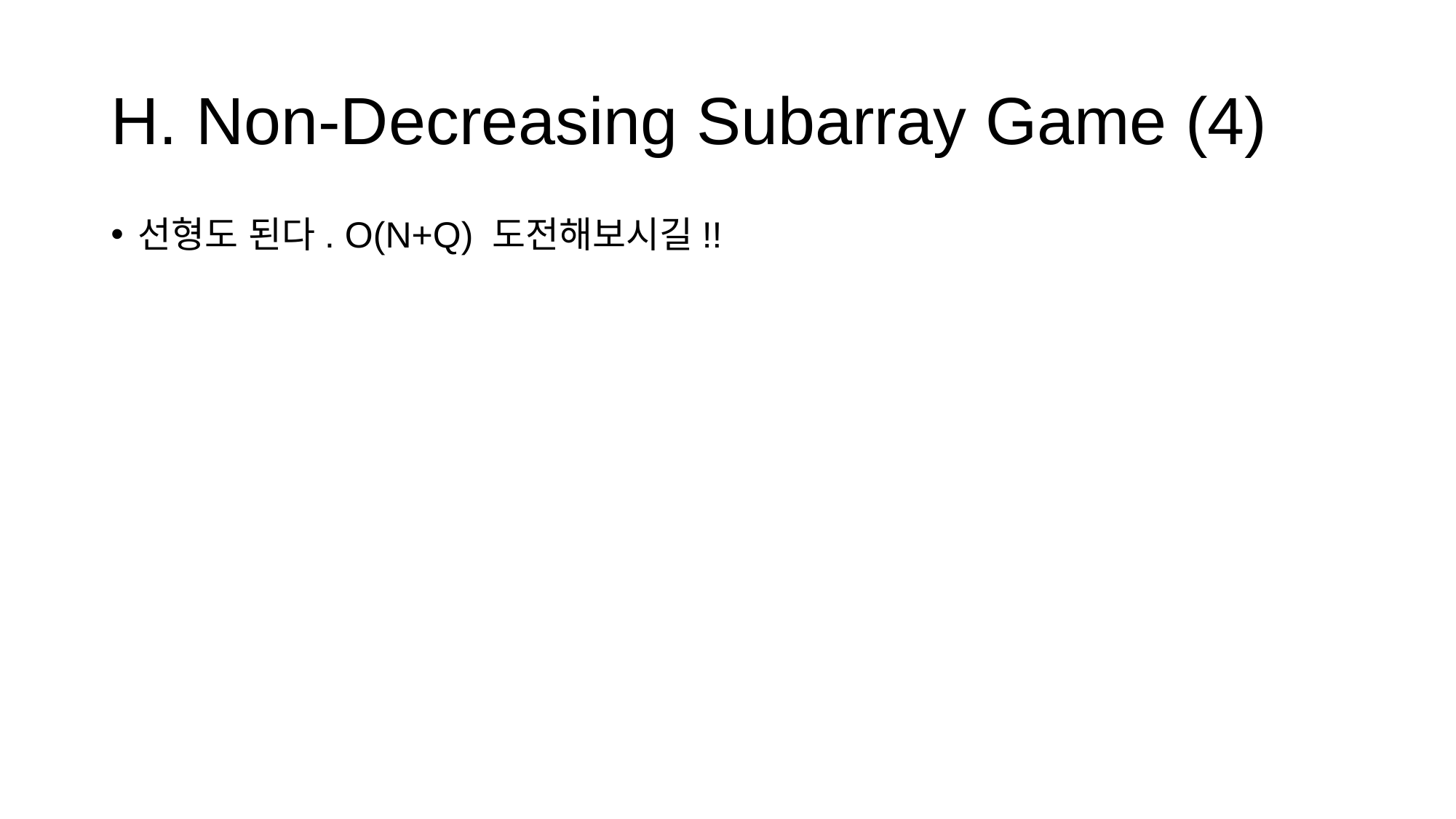

# H. Non-Decreasing Subarray Game (4)
선형도 된다. O(N+Q) 도전해보시길!!